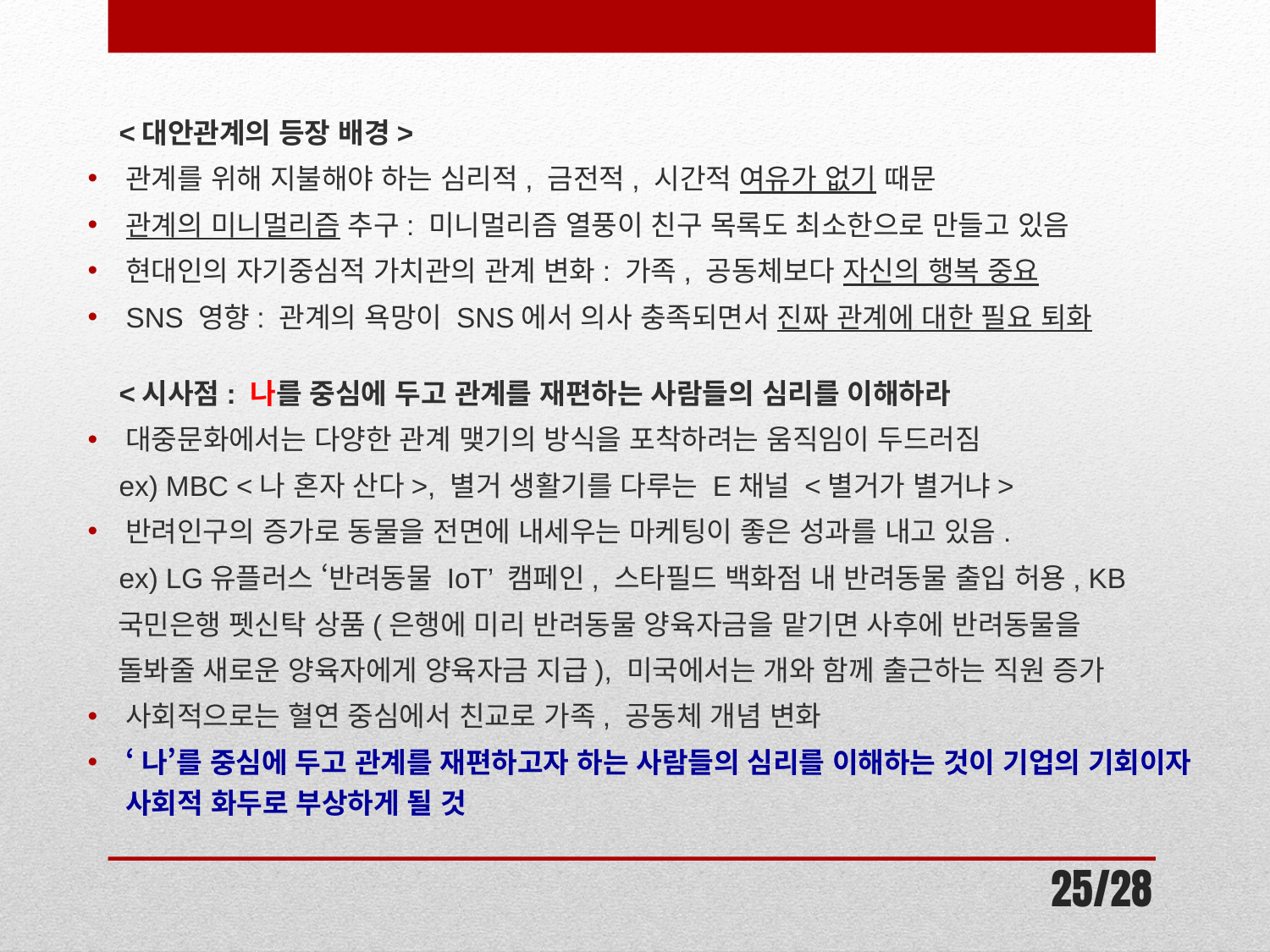

<대안관계의 등장 배경>
관계를 위해 지불해야 하는 심리적, 금전적, 시간적 여유가 없기 때문
관계의 미니멀리즘 추구: 미니멀리즘 열풍이 친구 목록도 최소한으로 만들고 있음
현대인의 자기중심적 가치관의 관계 변화: 가족, 공동체보다 자신의 행복 중요
SNS 영향: 관계의 욕망이 SNS에서 의사 충족되면서 진짜 관계에 대한 필요 퇴화

    <시사점: 나를 중심에 두고 관계를 재편하는 사람들의 심리를 이해하라
대중문화에서는 다양한 관계 맺기의 방식을 포착하려는 움직임이 두드러짐
    ex) MBC <나 혼자 산다>, 별거 생활기를 다루는 E채널 <별거가 별거냐>
반려인구의 증가로 동물을 전면에 내세우는 마케팅이 좋은 성과를 내고 있음.
    ex) LG유플러스 ‘반려동물 IoT’ 캠페인, 스타필드 백화점 내 반려동물 출입 허용, KB
   국민은행 펫신탁 상품(은행에 미리 반려동물 양육자금을 맡기면 사후에 반려동물을
   돌봐줄 새로운 양육자에게 양육자금 지급), 미국에서는 개와 함께 출근하는 직원 증가
사회적으로는 혈연 중심에서 친교로 가족, 공동체 개념 변화
‘나’를 중심에 두고 관계를 재편하고자 하는 사람들의 심리를 이해하는 것이 기업의 기회이자 사회적 화두로 부상하게 될 것
25/28